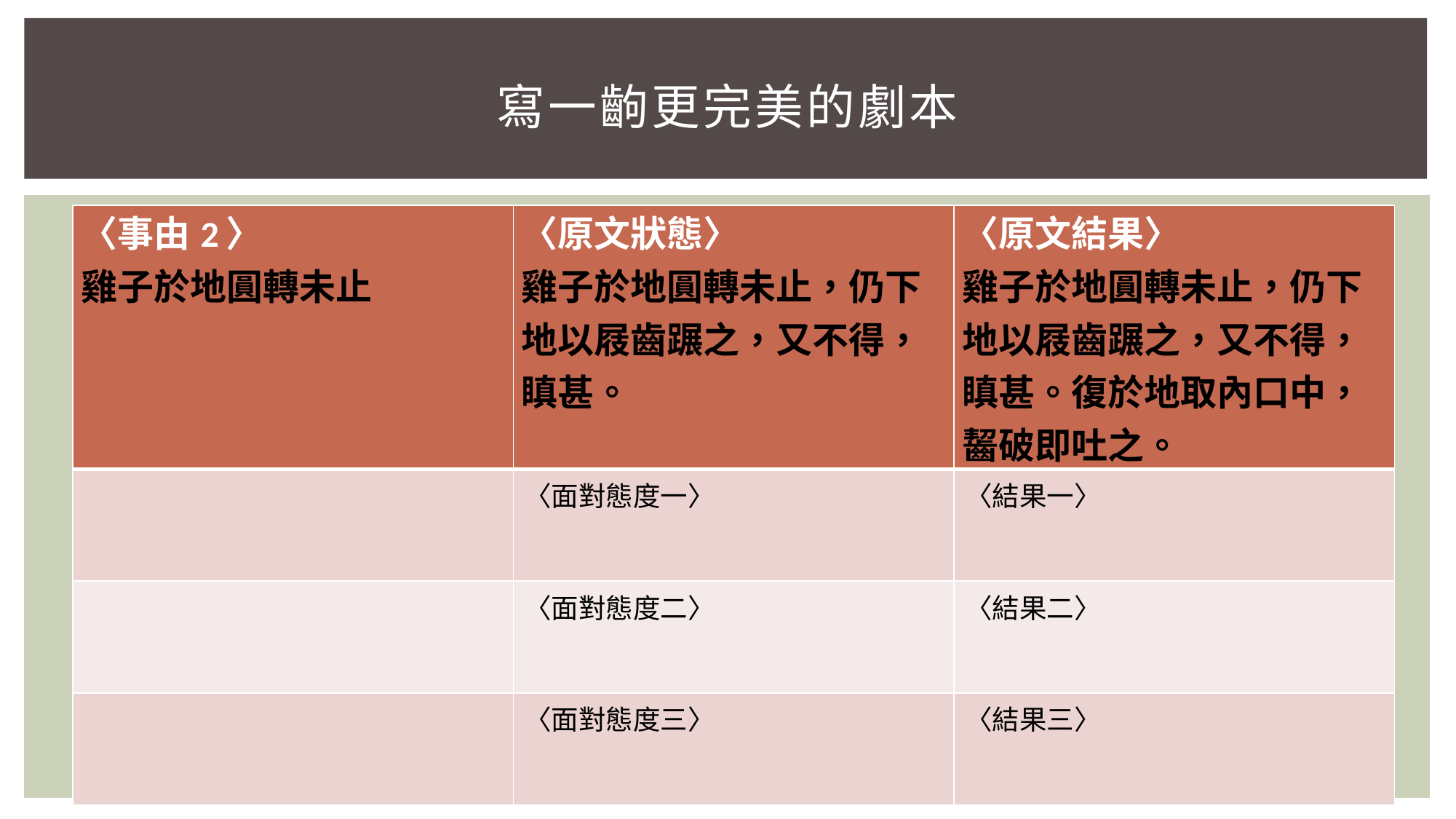

# 寫一齣更完美的劇本
| 〈事由2〉 雞子於地圓轉未止 | 〈原文狀態〉 雞子於地圓轉未止，仍下地以屐齒蹍之，又不得，瞋甚。 | 〈原文結果〉 雞子於地圓轉未止，仍下地以屐齒蹍之，又不得，瞋甚。復於地取內口中，齧破即吐之。 |
| --- | --- | --- |
|  | 〈面對態度一〉 | 〈結果一〉 |
|  | 〈面對態度二〉 | 〈結果二〉 |
|  | 〈面對態度三〉 | 〈結果三〉 |